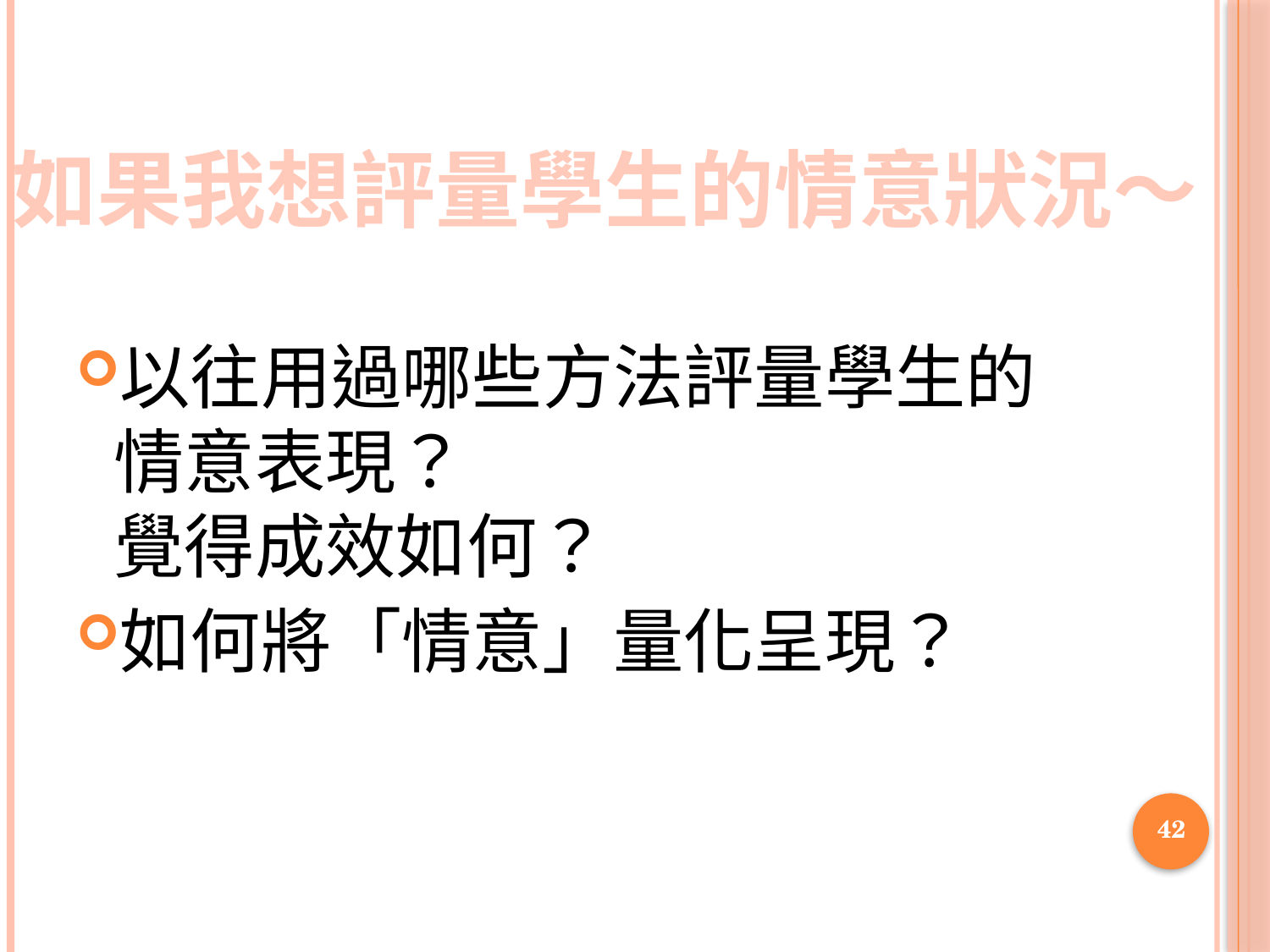

# 如果我想評量學生的情意狀況～
以往用過哪些方法評量學生的情意表現？
覺得成效如何？
如何將「情意」量化呈現？

42